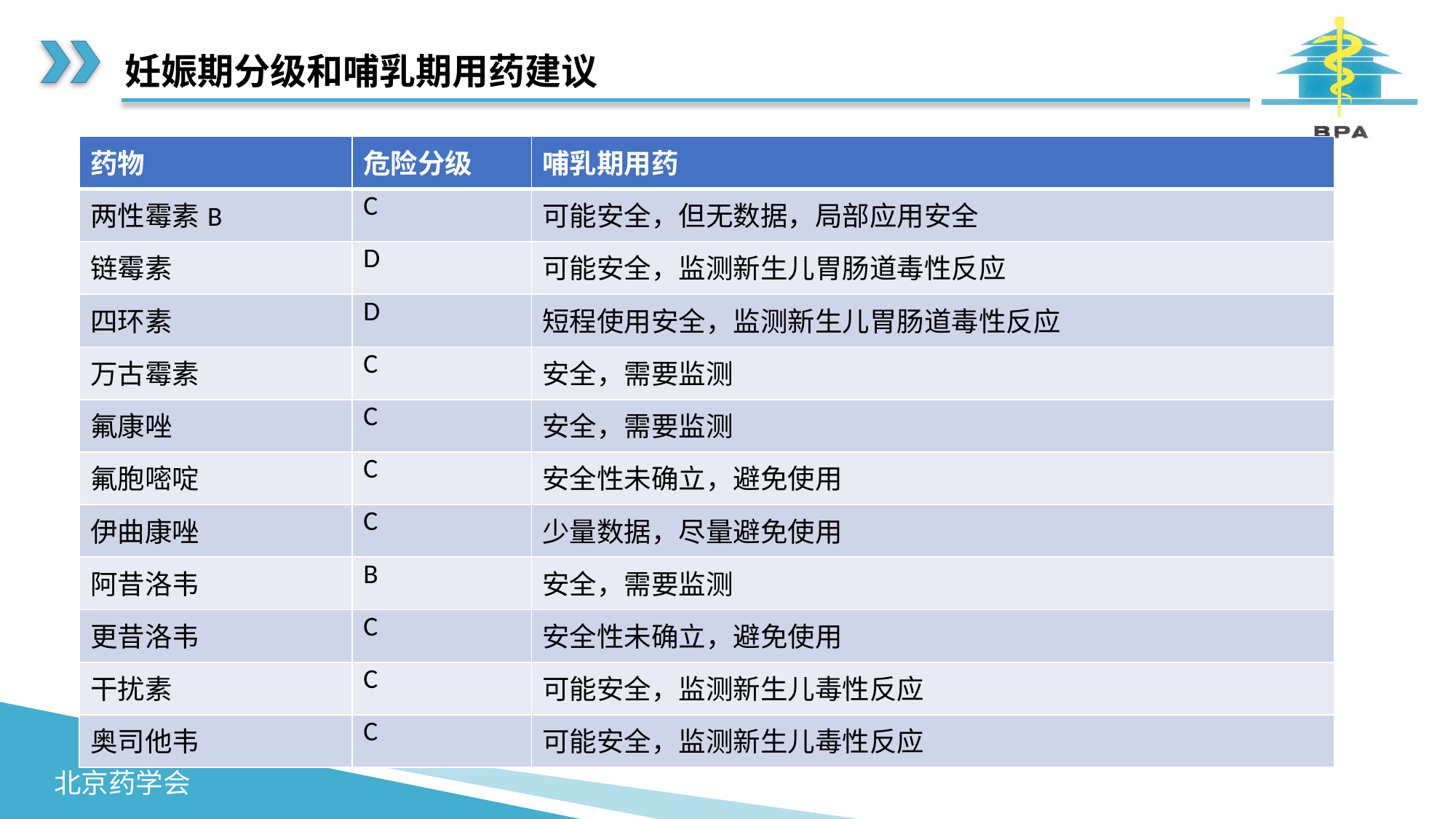

# 妊娠期分级和哺乳期用药建议
| 药物 | 危险分级 | 哺乳期用药 |
| --- | --- | --- |
| 两性霉素B | C | 可能安全，但无数据，局部应用安全 |
| 链霉素 | D | 可能安全，监测新生儿胃肠道毒性反应 |
| 四环素 | D | 短程使用安全，监测新生儿胃肠道毒性反应 |
| 万古霉素 | C | 安全，需要监测 |
| 氟康唑 | C | 安全，需要监测 |
| 氟胞嘧啶 | C | 安全性未确立，避免使用 |
| 伊曲康唑 | C | 少量数据，尽量避免使用 |
| 阿昔洛韦 | B | 安全，需要监测 |
| 更昔洛韦 | C | 安全性未确立，避免使用 |
| 干扰素 | C | 可能安全，监测新生儿毒性反应 |
| 奥司他韦 | C | 可能安全，监测新生儿毒性反应 |